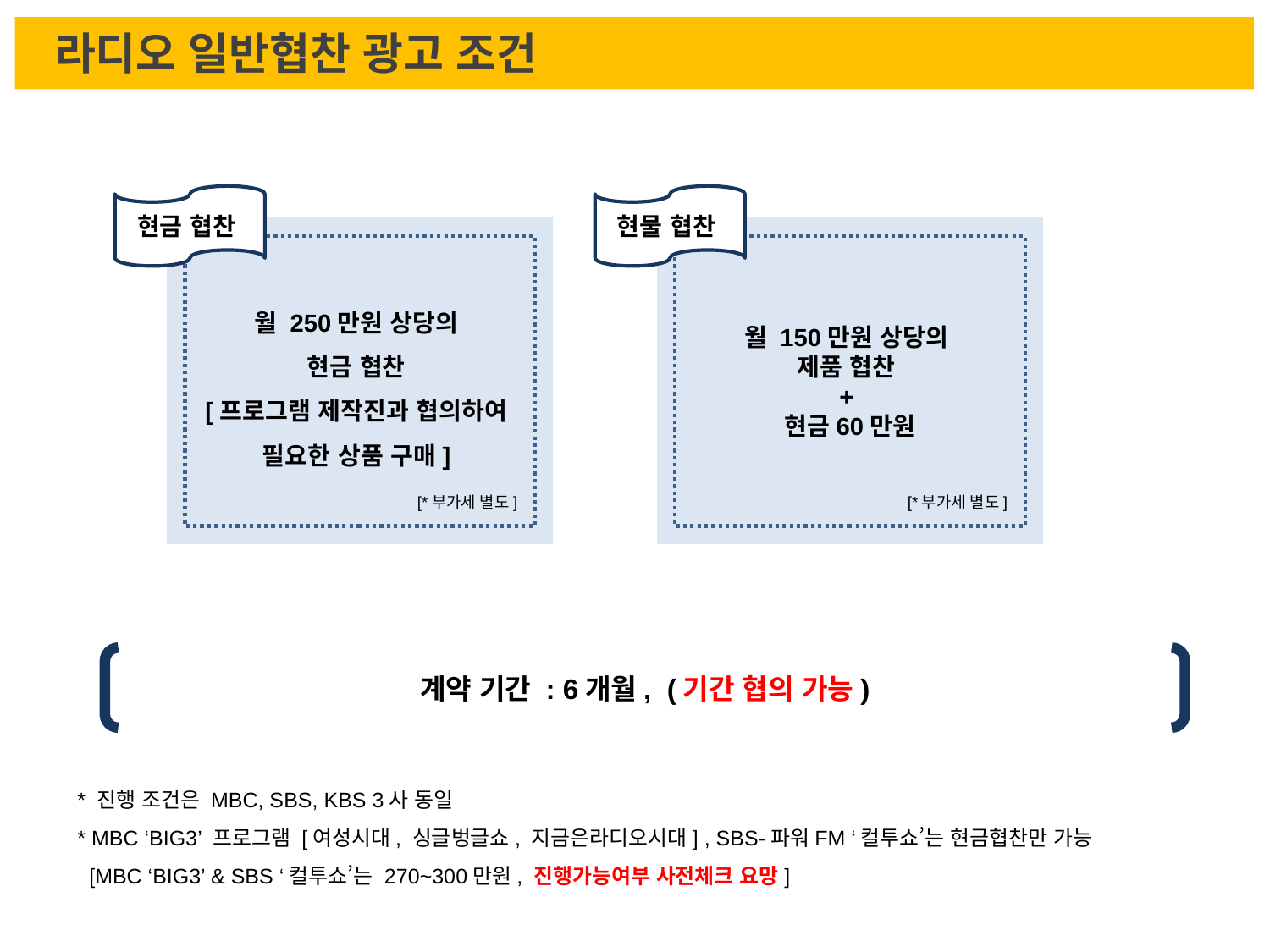

라디오 일반협찬 광고 조건
현금 협찬
현물 협찬
월 250만원 상당의
현금 협찬
[프로그램 제작진과 협의하여
필요한 상품 구매]
월 150만원 상당의
제품 협찬
+
현금60만원

[*부가세 별도]
[*부가세 별도]
계약 기간 : 6개월,  (기간 협의 가능)
* 진행 조건은 MBC, SBS, KBS 3사 동일
* MBC ‘BIG3’ 프로그램 [여성시대, 싱글벙글쇼, 지금은라디오시대] , SBS-파워FM ‘컬투쇼’는 현금협찬만 가능
  [MBC ‘BIG3’ & SBS ‘컬투쇼’는 270~300만원, 진행가능여부 사전체크 요망]